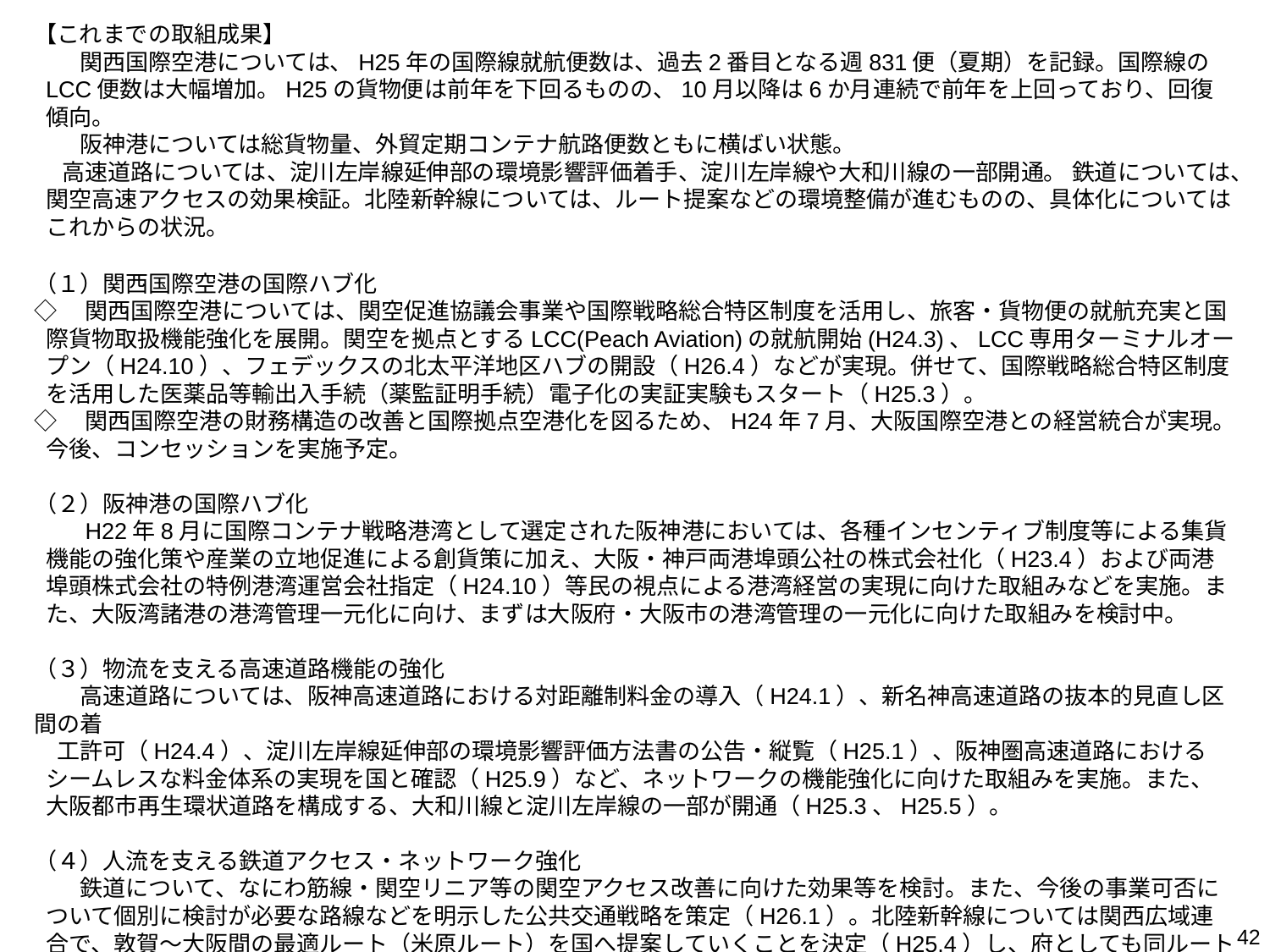

【これまでの取組成果】
　　関西国際空港については、H25年の国際線就航便数は、過去2番目となる週831便（夏期）を記録。国際線のLCC便数は大幅増加。H25の貨物便は前年を下回るものの、10月以降は6か月連続で前年を上回っており、回復傾向。
　　阪神港については総貨物量、外貿定期コンテナ航路便数ともに横ばい状態。
　 高速道路については、淀川左岸線延伸部の環境影響評価着手、淀川左岸線や大和川線の一部開通。 鉄道については、関空高速アクセスの効果検証。北陸新幹線については、ルート提案などの環境整備が進むものの、具体化についてはこれからの状況。

（１）関西国際空港の国際ハブ化
◇　関西国際空港については、関空促進協議会事業や国際戦略総合特区制度を活用し、旅客・貨物便の就航充実と国際貨物取扱機能強化を展開。関空を拠点とするLCC(Peach Aviation)の就航開始(H24.3)、LCC専用ターミナルオープン（H24.10）、フェデックスの北太平洋地区ハブの開設（H26.4）などが実現。併せて、国際戦略総合特区制度を活用した医薬品等輸出入手続（薬監証明手続）電子化の実証実験もスタート（H25.3）。
◇　関西国際空港の財務構造の改善と国際拠点空港化を図るため、H24年7月、大阪国際空港との経営統合が実現。今後、コンセッションを実施予定。

（２）阪神港の国際ハブ化
　　H22年8月に国際コンテナ戦略港湾として選定された阪神港においては、各種インセンティブ制度等による集貨機能の強化策や産業の立地促進による創貨策に加え、大阪・神戸両港埠頭公社の株式会社化（H23.4）および両港埠頭株式会社の特例港湾運営会社指定（H24.10）等民の視点による港湾経営の実現に向けた取組みなどを実施。また、大阪湾諸港の港湾管理一元化に向け、まずは大阪府・大阪市の港湾管理の一元化に向けた取組みを検討中。

（３）物流を支える高速道路機能の強化
　　高速道路については、阪神高速道路における対距離制料金の導入（H24.1）、新名神高速道路の抜本的見直し区間の着
　工許可（H24.4）、淀川左岸線延伸部の環境影響評価方法書の公告・縦覧（H25.1）、阪神圏高速道路におけるシームレスな料金体系の実現を国と確認（H25.9）など、ネットワークの機能強化に向けた取組みを実施。また、大阪都市再生環状道路を構成する、大和川線と淀川左岸線の一部が開通（H25.3、H25.5）。

（４）人流を支える鉄道アクセス・ネットワーク強化
　　鉄道について、なにわ筋線・関空リニア等の関空アクセス改善に向けた効果等を検討。また、今後の事業可否について個別に検討が必要な路線などを明示した公共交通戦略を策定（H26.1）。北陸新幹線については関西広域連合で、敦賀～大阪間の最適ルート（米原ルート）を国へ提案していくことを決定（H25.4）し、府としても同ルートでの整備を国へ提言（H25.6）。リニア中央新幹線については、東京ー大阪間の全線同時開業に向けた活動を強力に展開するため、経済界と自治体が連携した協議会を立ち上げるための予算を確保（H26.3）。
42